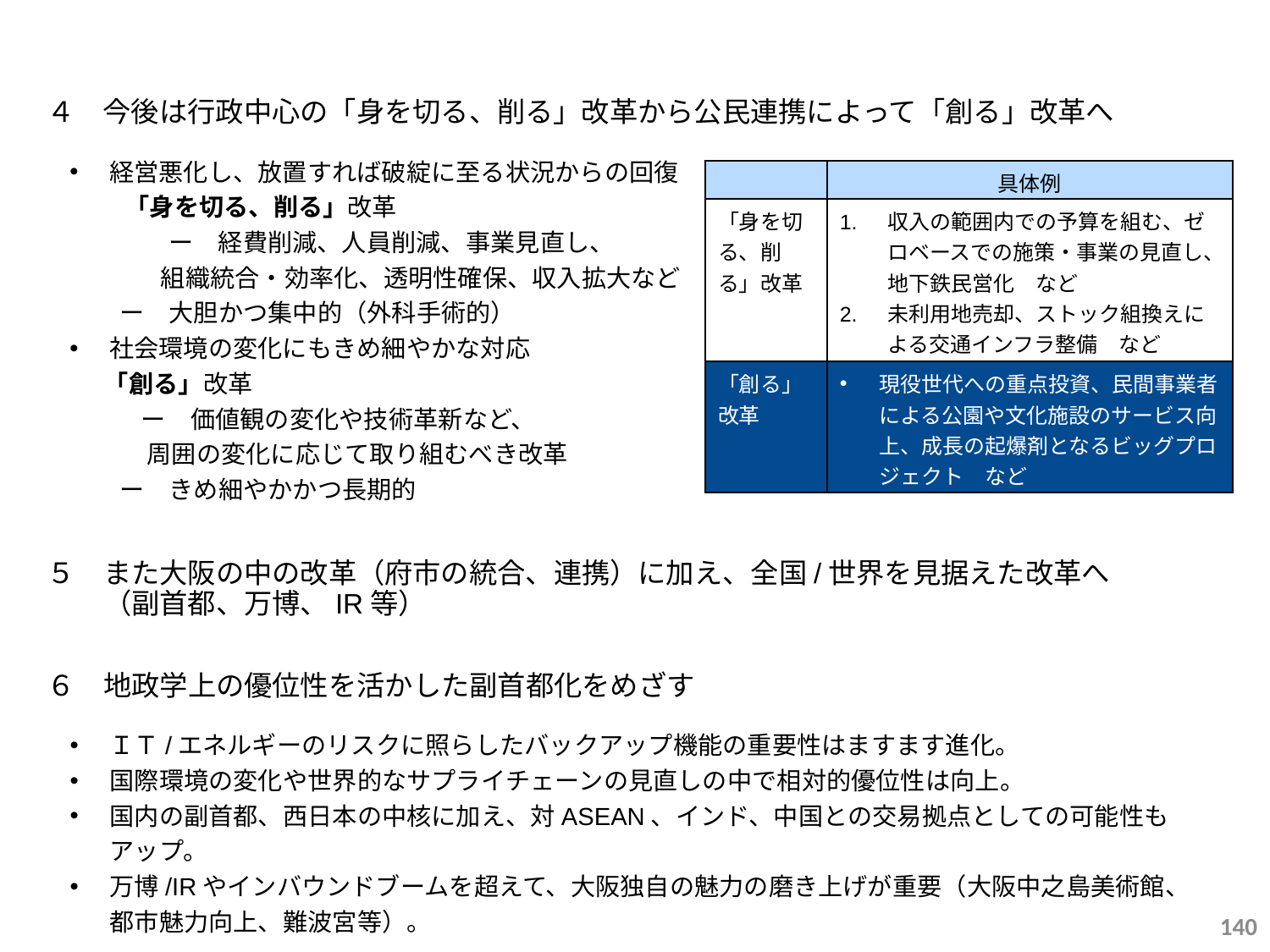

４　今後は行政中心の「身を切る、削る」改革から公民連携によって「創る」改革へ
経営悪化し、放置すれば破綻に至る状況からの回復
　　 「身を切る、削る」改革
　　　　ー　経費削減、人員削減、事業見直し、
        　   組織統合・効率化、透明性確保、収入拡大など
        ー　大胆かつ集中的（外科手術的）
社会環境の変化にもきめ細やかな対応
     「創る」改革
　　    ー　価値観の変化や技術革新など、
             周囲の変化に応じて取り組むべき改革
        ー　きめ細やかかつ長期的
|  | 具体例 |
| --- | --- |
| 「身を切る、削る」改革 | 収入の範囲内での予算を組む、ゼロベースでの施策・事業の見直し、地下鉄民営化　など 未利用地売却、ストック組換えによる交通インフラ整備　など |
| 「創る」改革 | 現役世代への重点投資、民間事業者による公園や文化施設のサービス向上、成長の起爆剤となるビッグプロジェクト　など |
５　また大阪の中の改革（府市の統合、連携）に加え、全国/世界を見据えた改革へ
　　（副首都、万博、IR等）
６　地政学上の優位性を活かした副首都化をめざす
ＩＴ/エネルギーのリスクに照らしたバックアップ機能の重要性はますます進化。
国際環境の変化や世界的なサプライチェーンの見直しの中で相対的優位性は向上。
国内の副首都、西日本の中核に加え、対ASEAN、インド、中国との交易拠点としての可能性もアップ。
万博/IRやインバウンドブームを超えて、大阪独自の魅力の磨き上げが重要（大阪中之島美術館、都市魅力向上、難波宮等）。
140